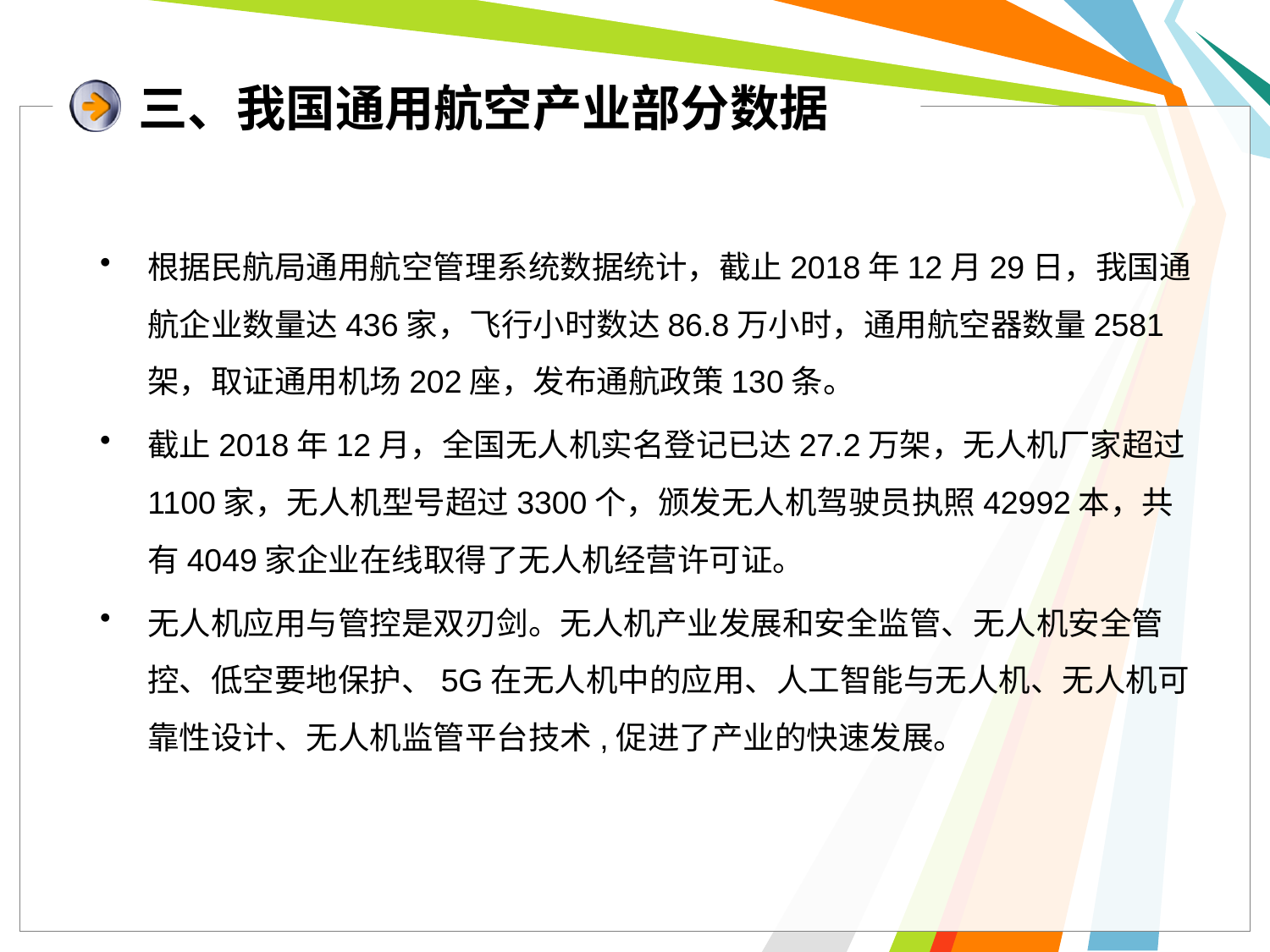

# 三、我国通用航空产业部分数据
根据民航局通用航空管理系统数据统计，截止2018年12月29日，我国通航企业数量达436家，飞行小时数达86.8万小时，通用航空器数量2581架，取证通用机场202座，发布通航政策130条。
截止2018年12月，全国无人机实名登记已达27.2万架，无人机厂家超过1100家，无人机型号超过3300个，颁发无人机驾驶员执照42992本，共有4049家企业在线取得了无人机经营许可证。
无人机应用与管控是双刃剑。无人机产业发展和安全监管、无人机安全管控、低空要地保护、5G在无人机中的应用、人工智能与无人机、无人机可靠性设计、无人机监管平台技术,促进了产业的快速发展。